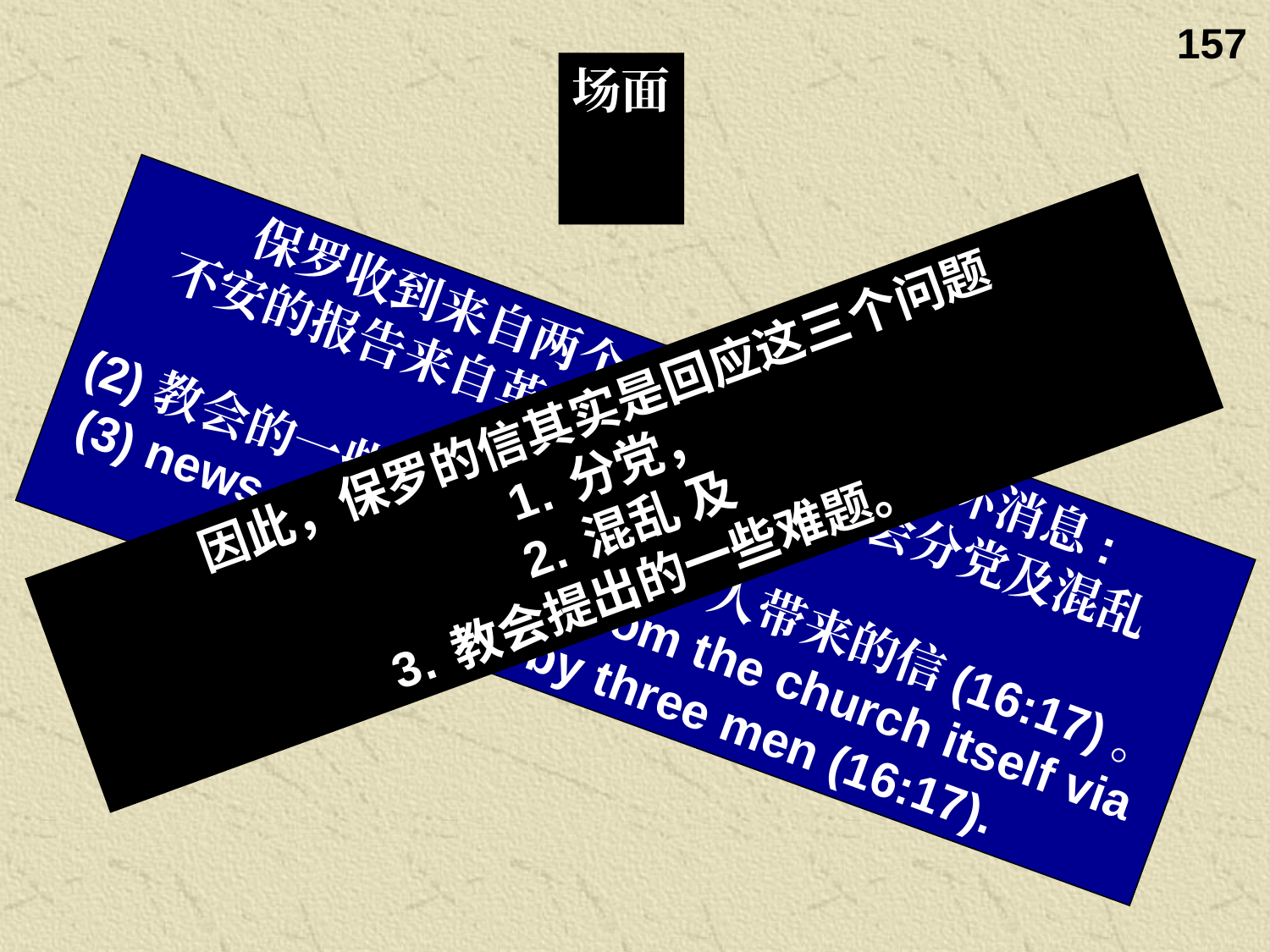

157
场面
保罗收到来自两个来源关于教会的坏消息:
不安的报告来自革来的家属关于教会分党及混乱(1:11), 及
(2)教会的一些问题，透过三个人带来的信(16:17)。
(3) news of difficulties from the church itself via letter carried by three men (16:17).
因此，保罗的信其实是回应这三个问题
分党，
混乱 及
教会提出的一些难题。